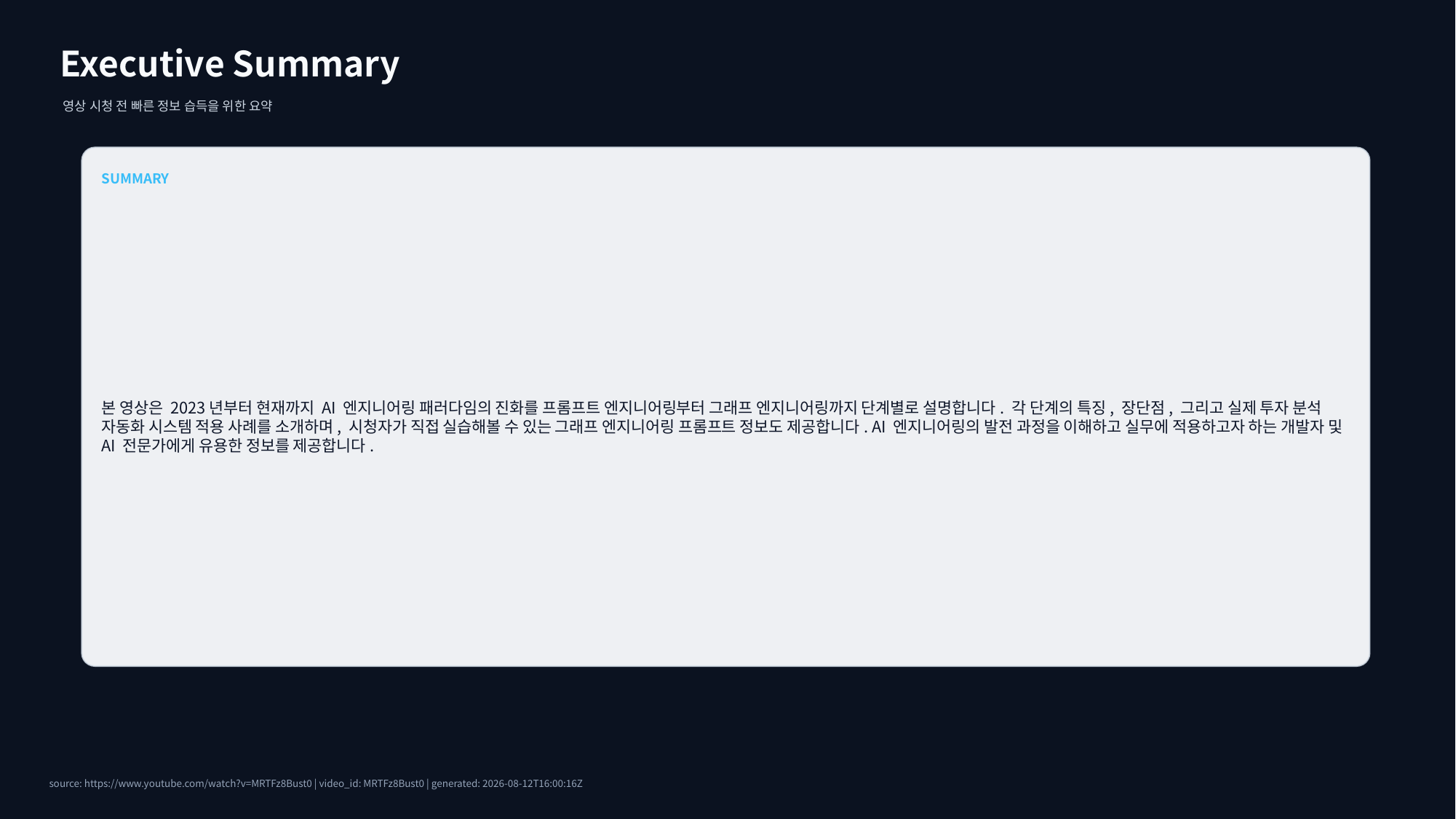

Executive Summary
영상 시청 전 빠른 정보 습득을 위한 요약

SUMMARY
본 영상은 2023년부터 현재까지 AI 엔지니어링 패러다임의 진화를 프롬프트 엔지니어링부터 그래프 엔지니어링까지 단계별로 설명합니다. 각 단계의 특징, 장단점, 그리고 실제 투자 분석 자동화 시스템 적용 사례를 소개하며, 시청자가 직접 실습해볼 수 있는 그래프 엔지니어링 프롬프트 정보도 제공합니다. AI 엔지니어링의 발전 과정을 이해하고 실무에 적용하고자 하는 개발자 및 AI 전문가에게 유용한 정보를 제공합니다.
source: https://www.youtube.com/watch?v=MRTFz8Bust0 | video_id: MRTFz8Bust0 | generated: 2026-08-12T16:00:16Z